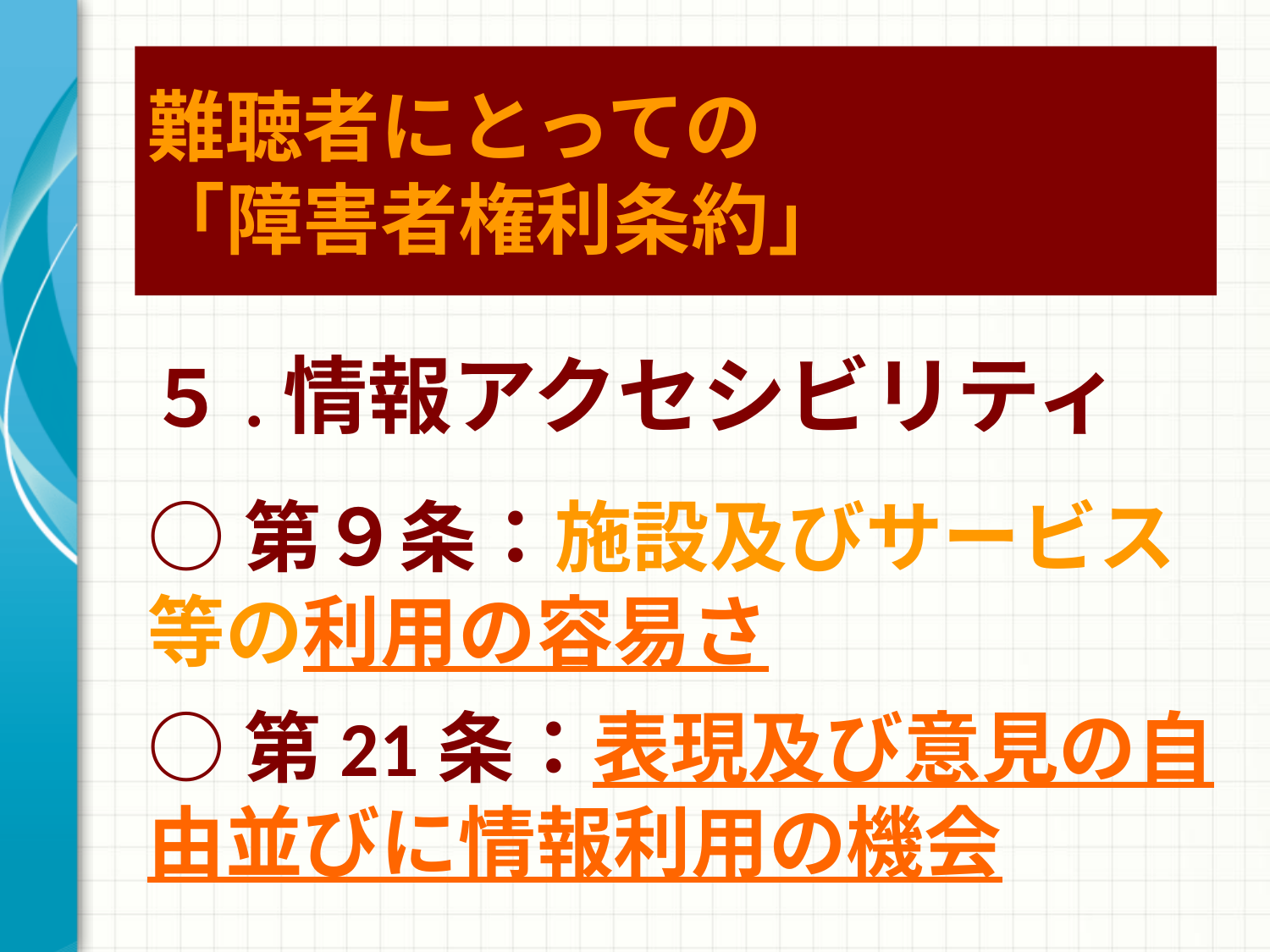

# 難聴者にとっての 「障害者権利条約」
５.情報アクセシビリティ
○第９条：施設及びサービス等の利用の容易さ
○第21条：表現及び意見の自由並びに情報利用の機会